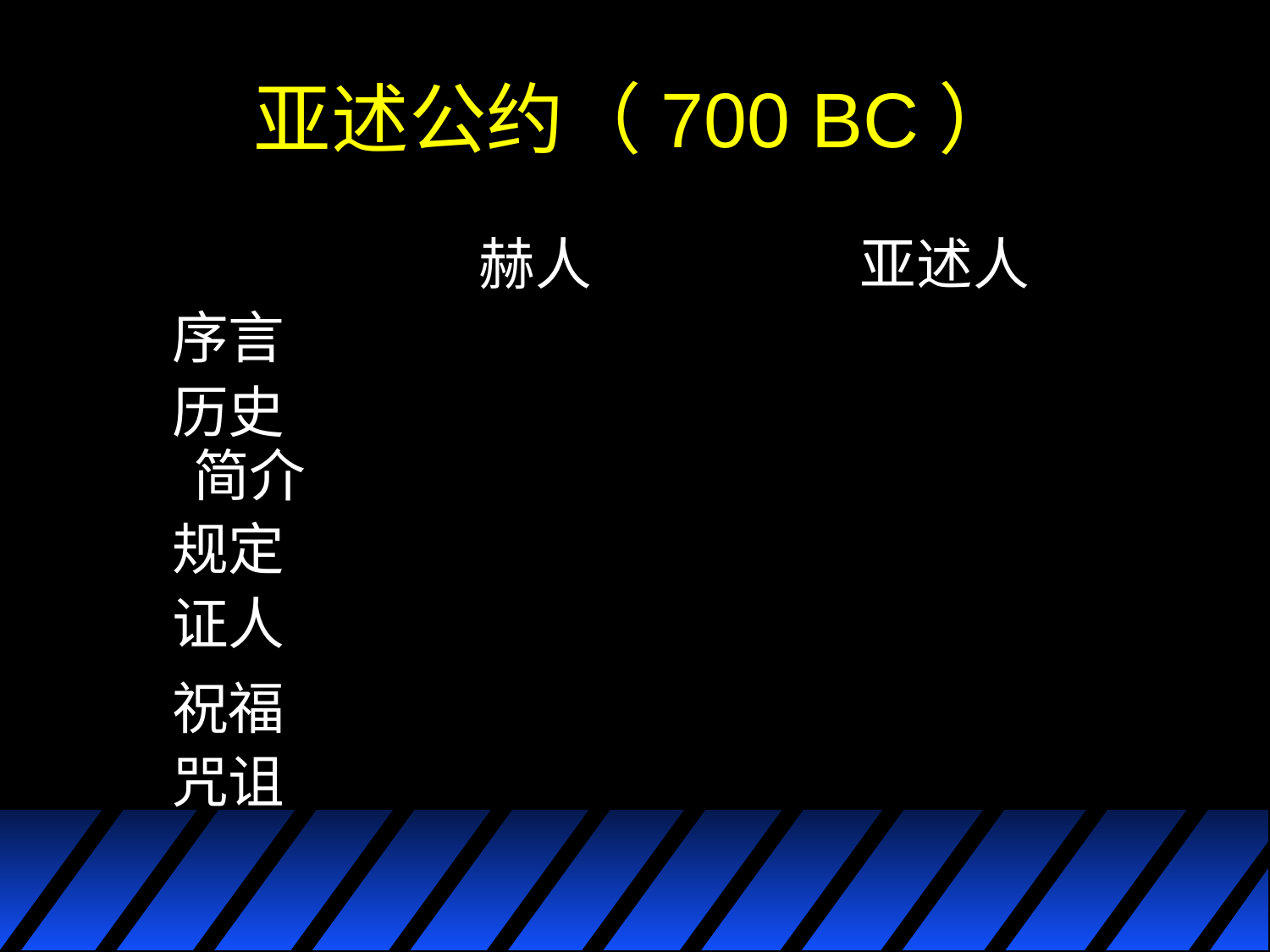

# 亚述公约（700 BC）
赫人
亚述人
序言
历史
简介
规定
证人
祝福
咒诅